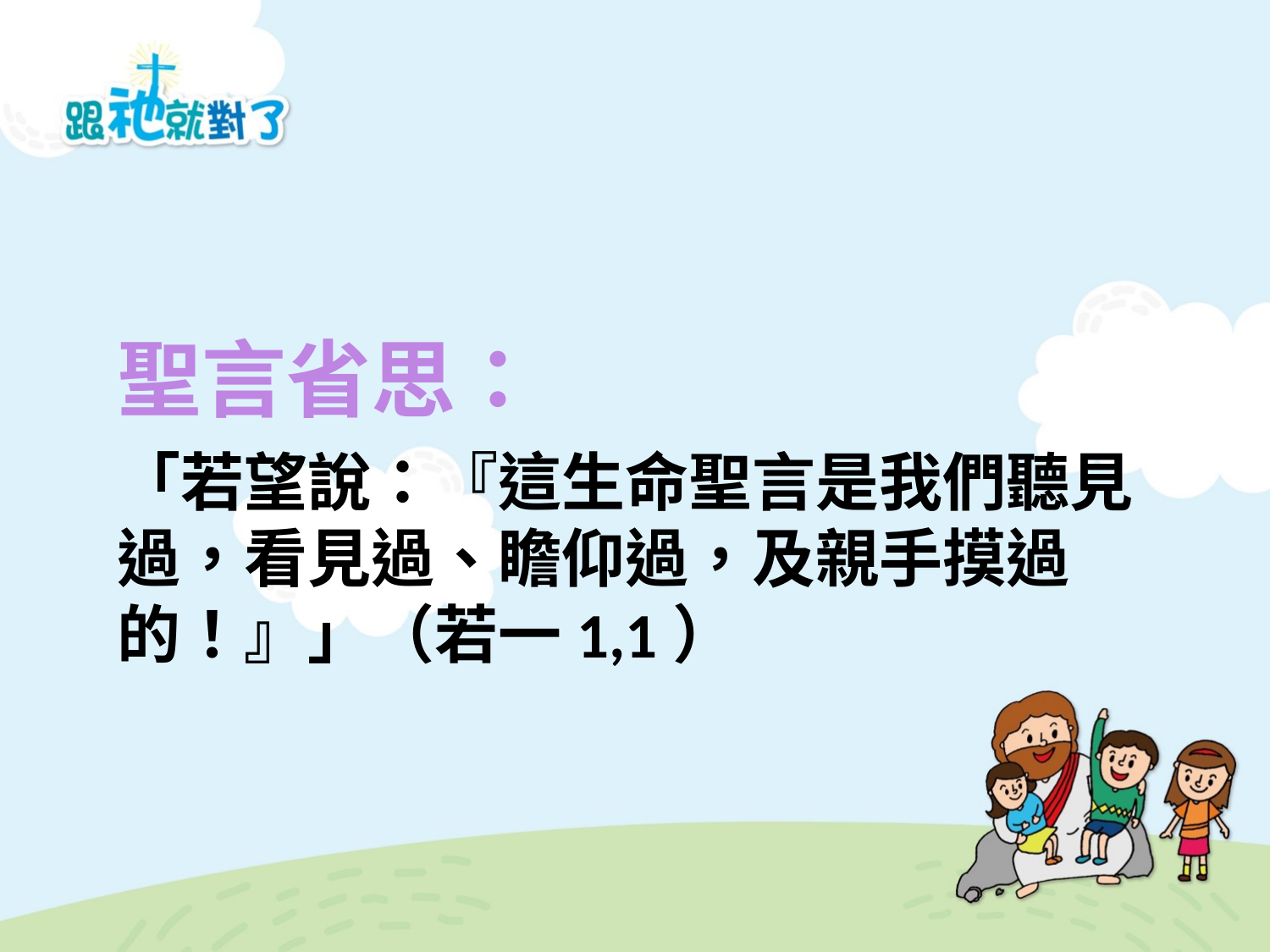

聖言省思：
「若望說：『這生命聖言是我們聽見過，看見過、瞻仰過，及親手摸過的！』」（若一1,1）